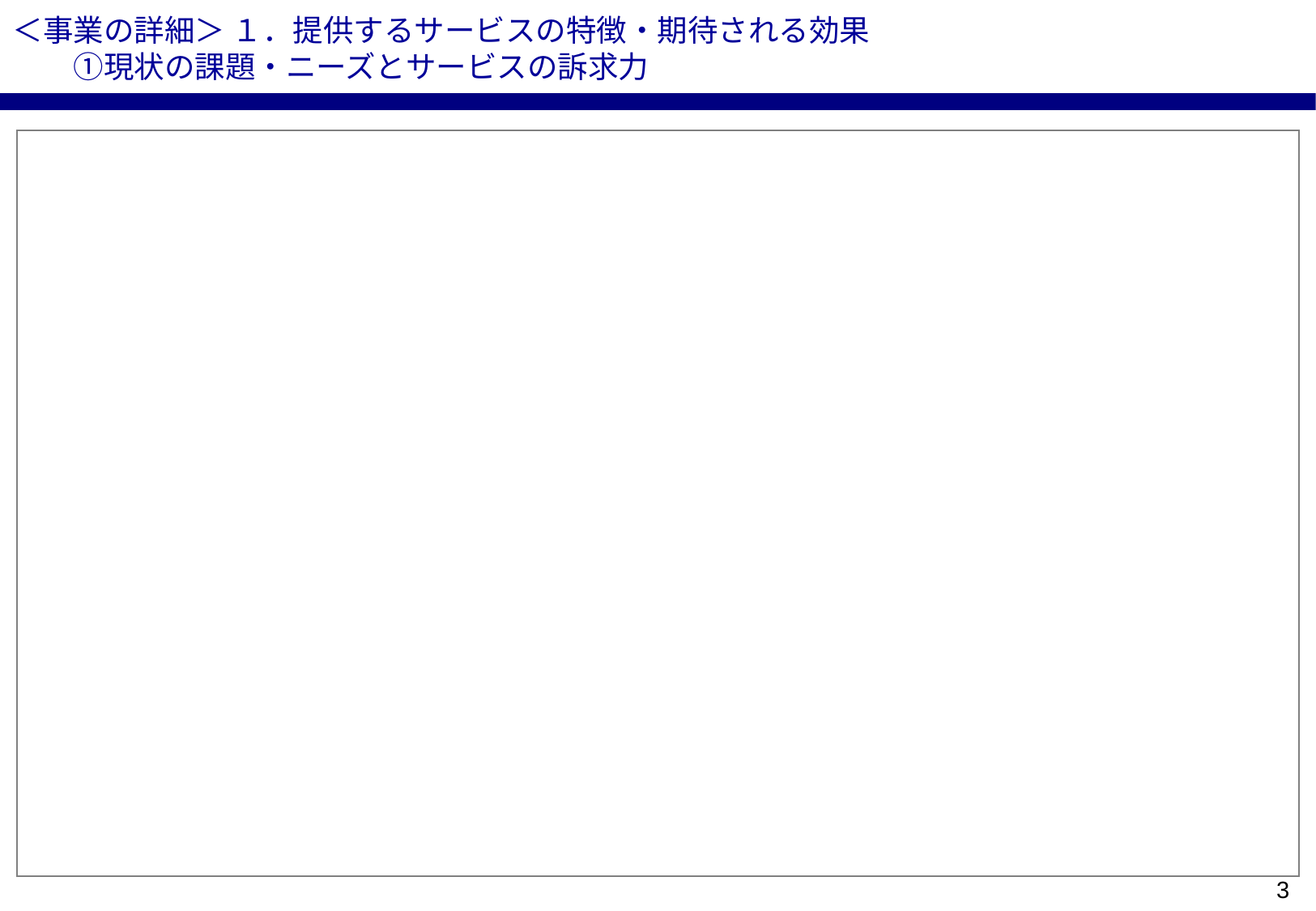

＜事業の詳細＞ １．提供するサービスの特徴・期待される効果
　　①現状の課題・ニーズとサービスの訴求力